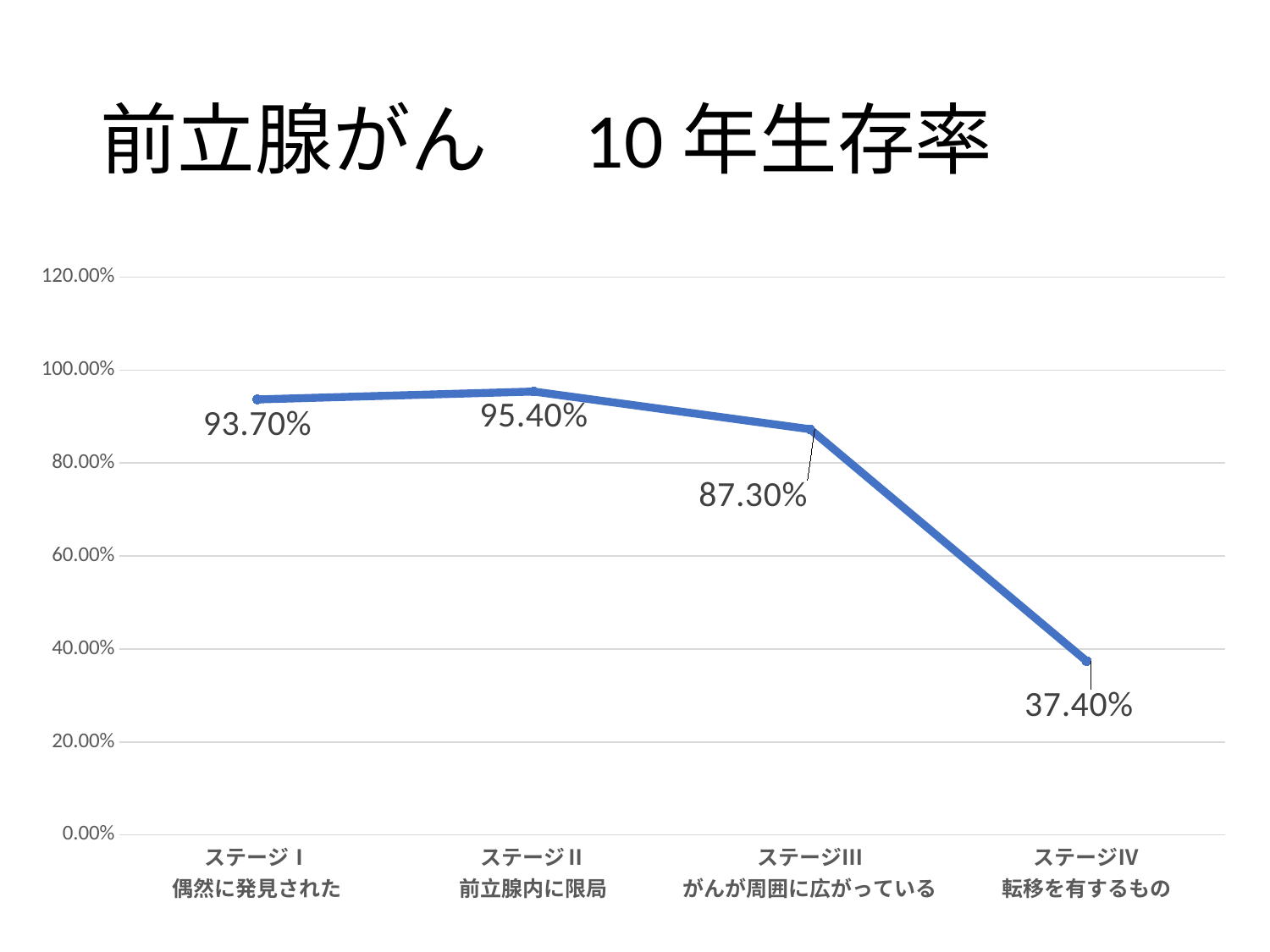

# 前立腺がん　10年生存率

### Chart

| Category | 5年生存率 |
|---|---|
| ステージⅠ
偶然に発見された | 0.937 |
| ステージⅡ
前立腺内に限局 | 0.954 |
| ステージⅢ
がんが周囲に広がっている | 0.873 |
| ステージⅣ
転移を有するもの | 0.374 |